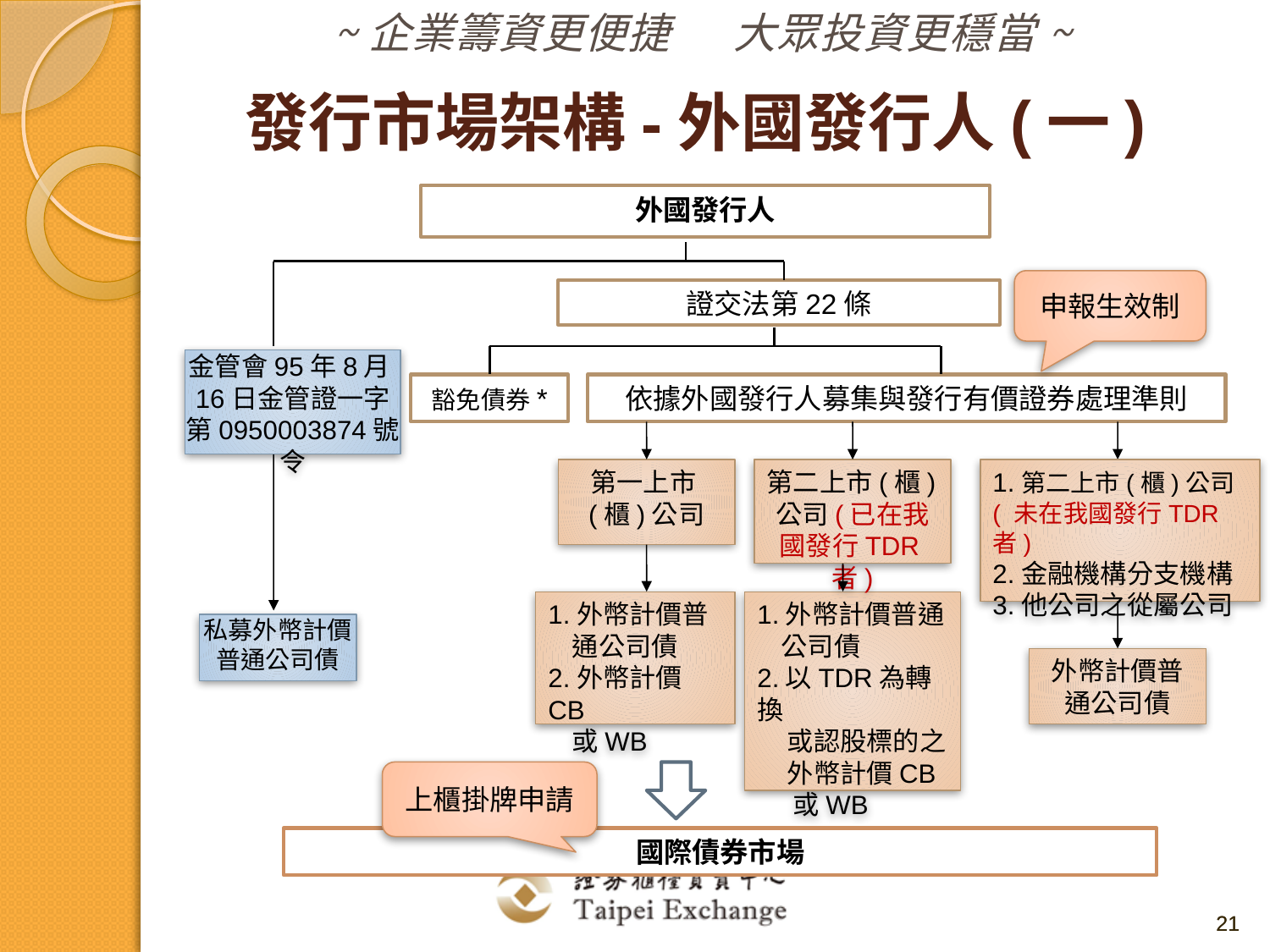

發行市場架構-外國發行人(一)
外國發行人
證交法第22條
金管會95年8月16日金管證一字第0950003874號令
豁免債券*
依據外國發行人募集與發行有價證券處理準則

第一上市(櫃)公司
第二上市(櫃)公司(已在我國發行TDR者)
1.第二上市(櫃)公司
( 未在我國發行TDR者)
2.金融機構分支機構
3.他公司之從屬公司

1.外幣計價普
   通公司債
2.外幣計價CB
   或WB

1.外幣計價普通
   公司債
2.以TDR為轉換
    或認股標的之
    外幣計價CB
    或WB

私募外幣計價普通公司債
外幣計價普通公司債

國際債券市場

申報生效制
上櫃掛牌申請
21
21